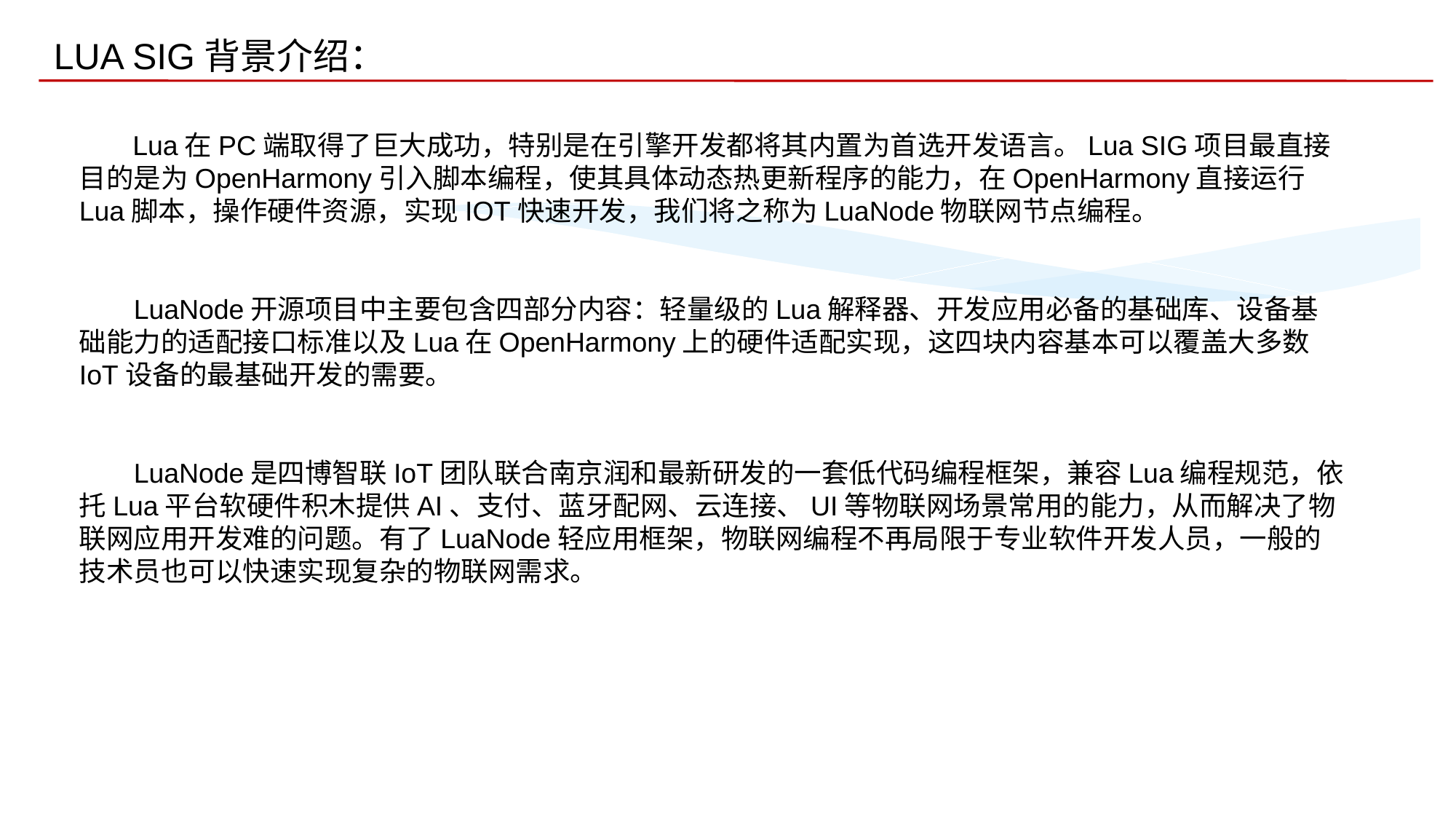

LUA SIG背景介绍：

       Lua在PC端取得了巨大成功，特别是在引擎开发都将其内置为首选开发语言。Lua SIG项目最直接目的是为OpenHarmony引入脚本编程，使其具体动态热更新程序的能力，在OpenHarmony直接运行Lua脚本，操作硬件资源，实现IOT快速开发，我们将之称为LuaNode物联网节点编程。

  LuaNode开源项目中主要包含四部分内容：轻量级的Lua解释器、开发应用必备的基础库、设备基础能力的适配接口标准以及Lua在OpenHarmony上的硬件适配实现，这四块内容基本可以覆盖大多数IoT设备的最基础开发的需要。

  LuaNode是四博智联IoT团队联合南京润和最新研发的一套低代码编程框架，兼容Lua编程规范，依托Lua平台软硬件积木提供AI、支付、蓝牙配网、云连接、UI等物联网场景常用的能力，从而解决了物联网应用开发难的问题。有了LuaNode轻应用框架，物联网编程不再局限于专业软件开发人员，一般的技术员也可以快速实现复杂的物联网需求。